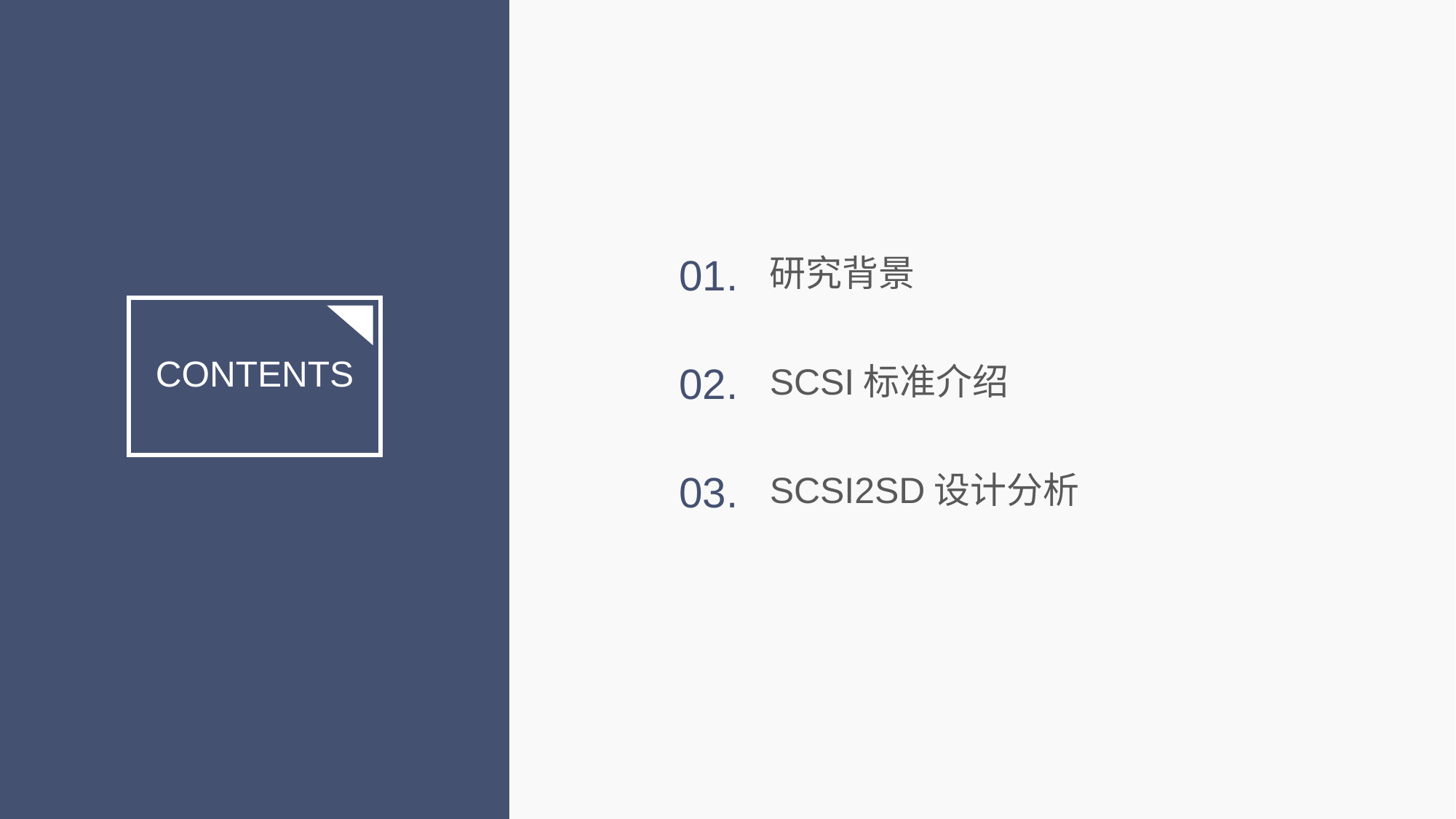

01.
研究背景

CONTENTS
02.
SCSI标准介绍
03.
SCSI2SD设计分析